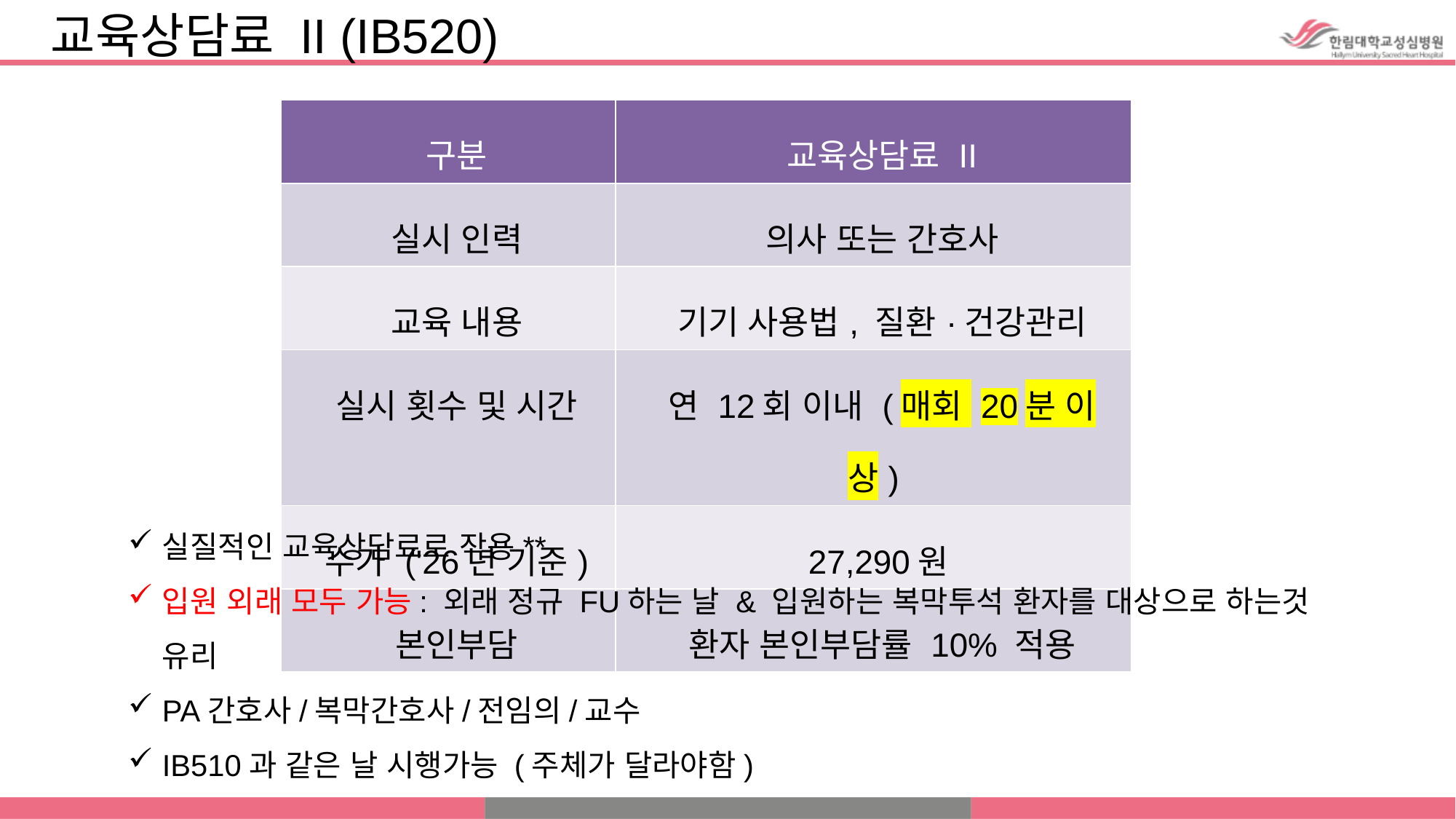

# 교육상담료 II (IB520)
| 구분 | 교육상담료 II |
| --- | --- |
| 실시 인력 | 의사 또는 간호사 |
| 교육 내용 | 기기 사용법, 질환·건강관리 |
| 실시 횟수 및 시간 | 연 12회 이내 (매회 20분 이상) |
| 수가 ('26년 기준) | 27,290원 |
| 본인부담 | 환자 본인부담률 10% 적용 |
실질적인 교육상담료로 작용**
입원 외래 모두 가능: 외래 정규 FU하는 날 & 입원하는 복막투석 환자를 대상으로 하는것 유리
PA간호사/복막간호사/전임의/교수
IB510과 같은 날 시행가능 (주체가 달라야함)